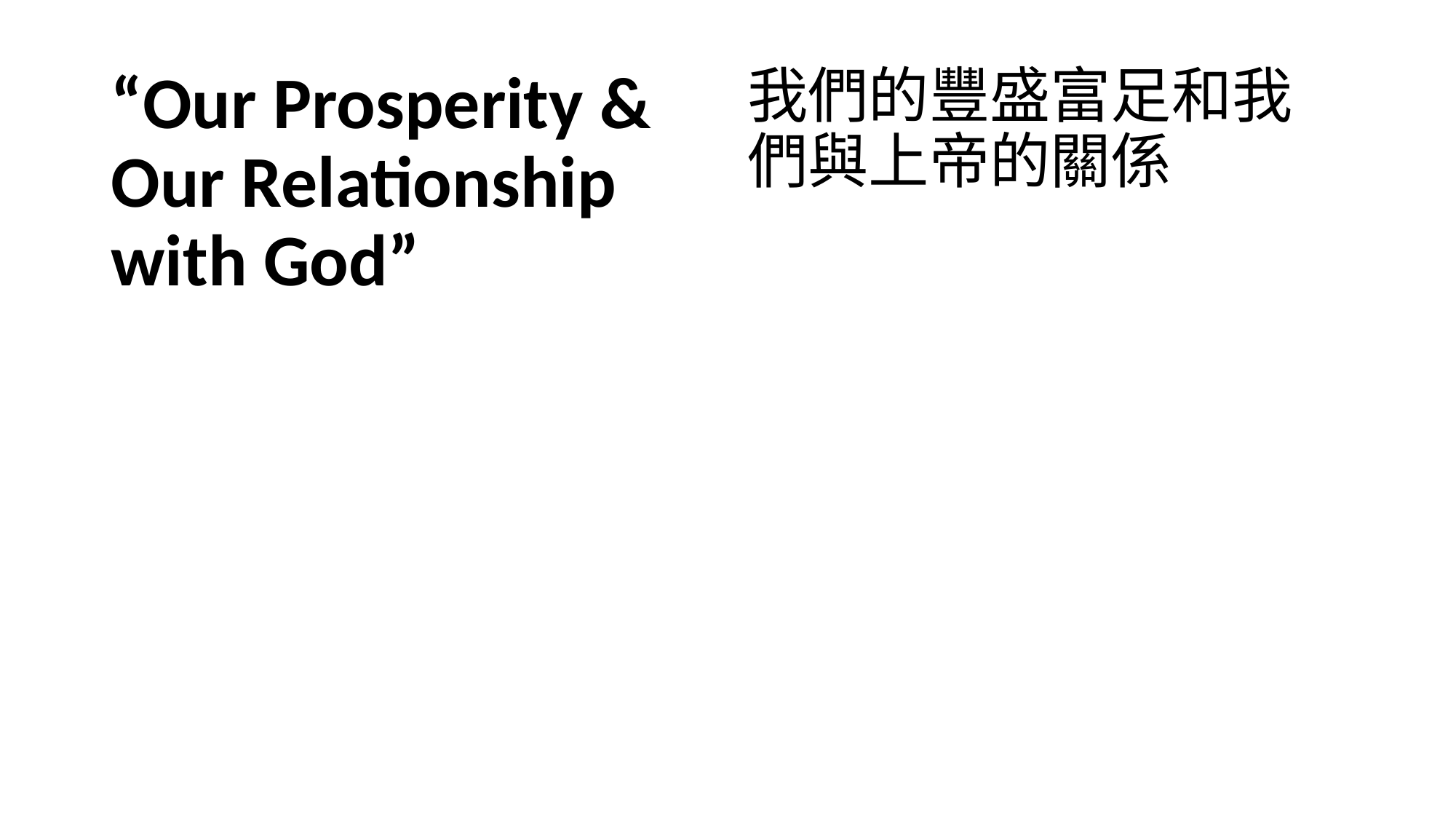

“Our Prosperity & Our Relationship with God”
我們的豐盛富足和我們與上帝的關係